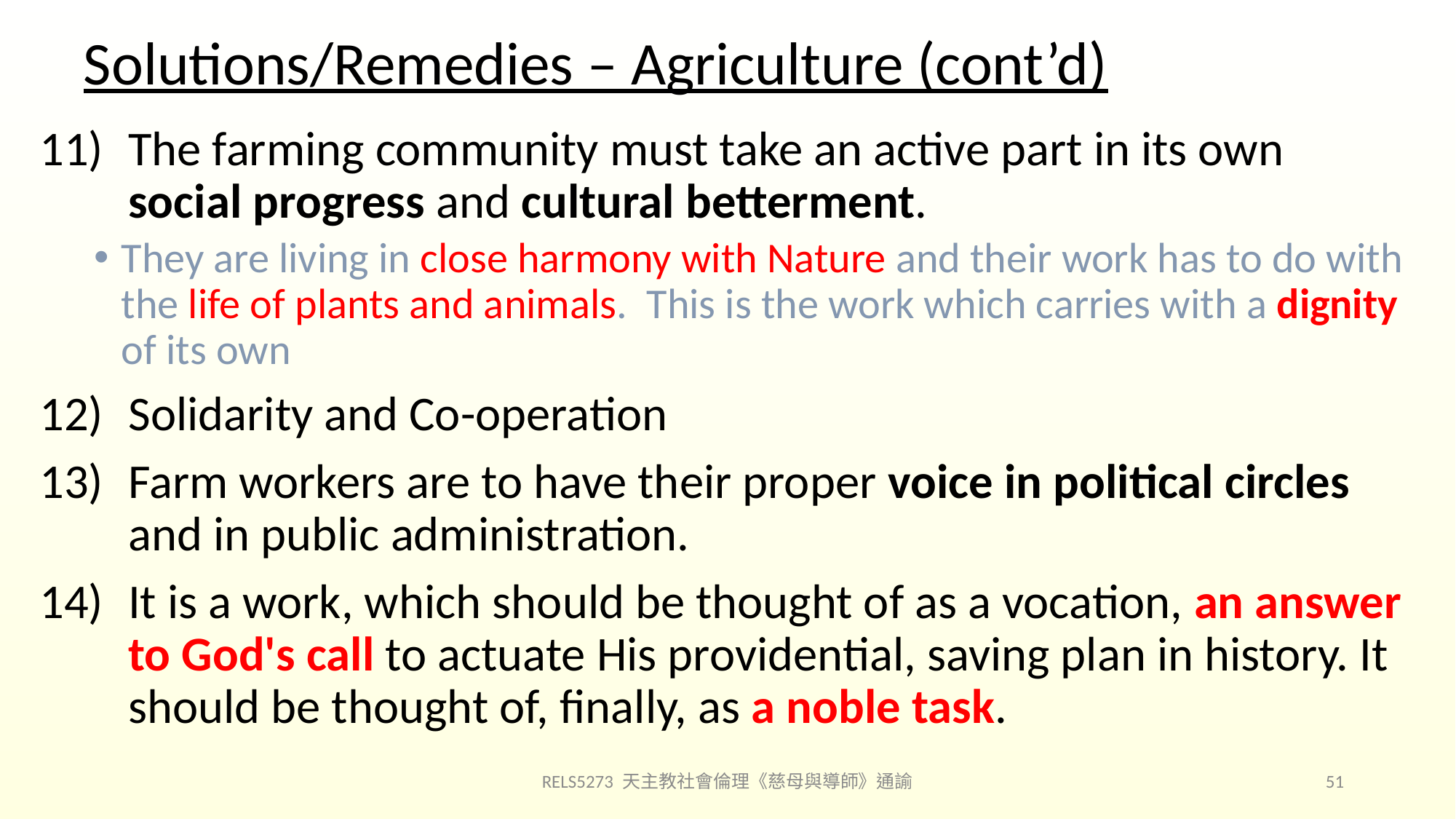

# Solutions/Remedies – Agriculture (cont’d)
The farming community must take an active part in its own social progress and cultural betterment.
They are living in close harmony with Nature and their work has to do with the life of plants and animals.  This is the work which carries with a dignity of its own
Solidarity and Co-operation
Farm workers are to have their proper voice in political circles and in public administration.
It is a work, which should be thought of as a vocation, an answer to God's call to actuate His providential, saving plan in history. It should be thought of, finally, as a noble task.

RELS5273 天主教社會倫理《慈母與導師》通諭
51